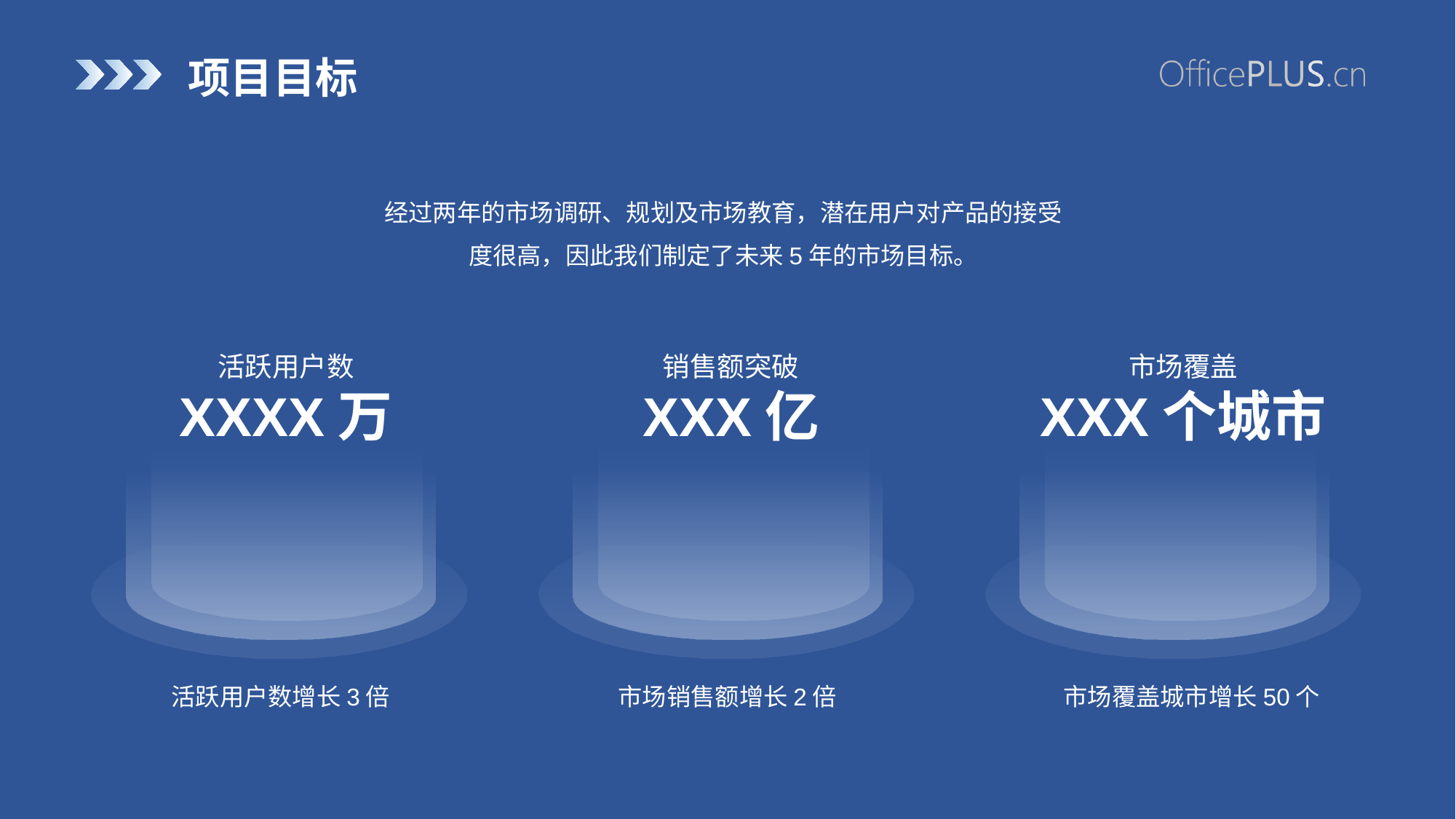

# 项目目标
经过两年的市场调研、规划及市场教育，潜在用户对产品的接受度很高，因此我们制定了未来5年的市场目标。
活跃用户数
XXXX万
销售额突破
XXX亿
市场覆盖
XXX个城市

活跃用户数增长3倍
市场销售额增长2倍
市场覆盖城市增长50个